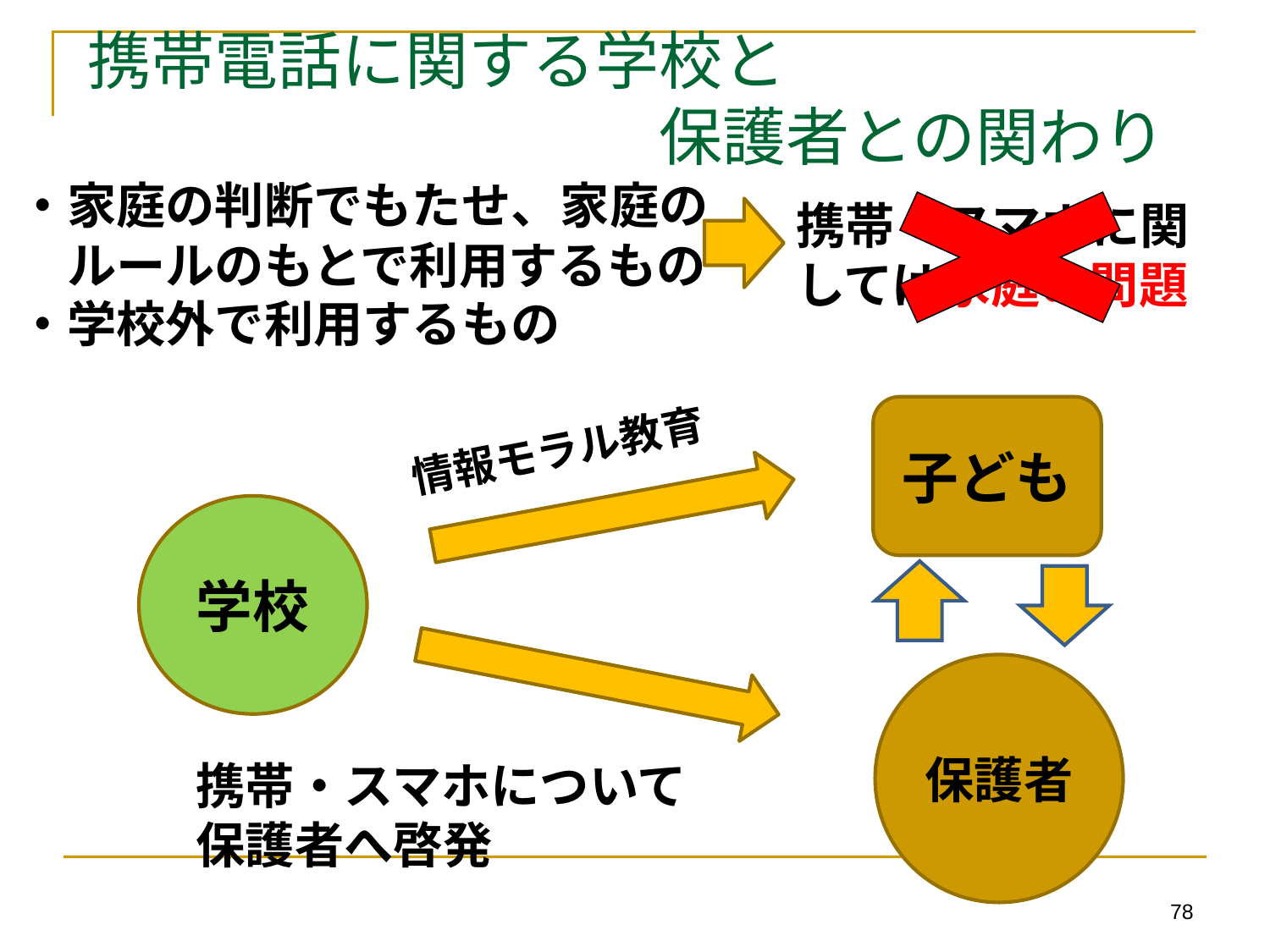

# 携帯電話に関する学校と 　　　　　　　　　保護者との関わり
・家庭の判断でもたせ、家庭の
　ルールのもとで利用するもの
・学校外で利用するもの

携帯・スマホに関しては家庭の問題

子ども
情報モラル教育

学校

保護者
携帯・スマホについて
保護者へ啓発
78